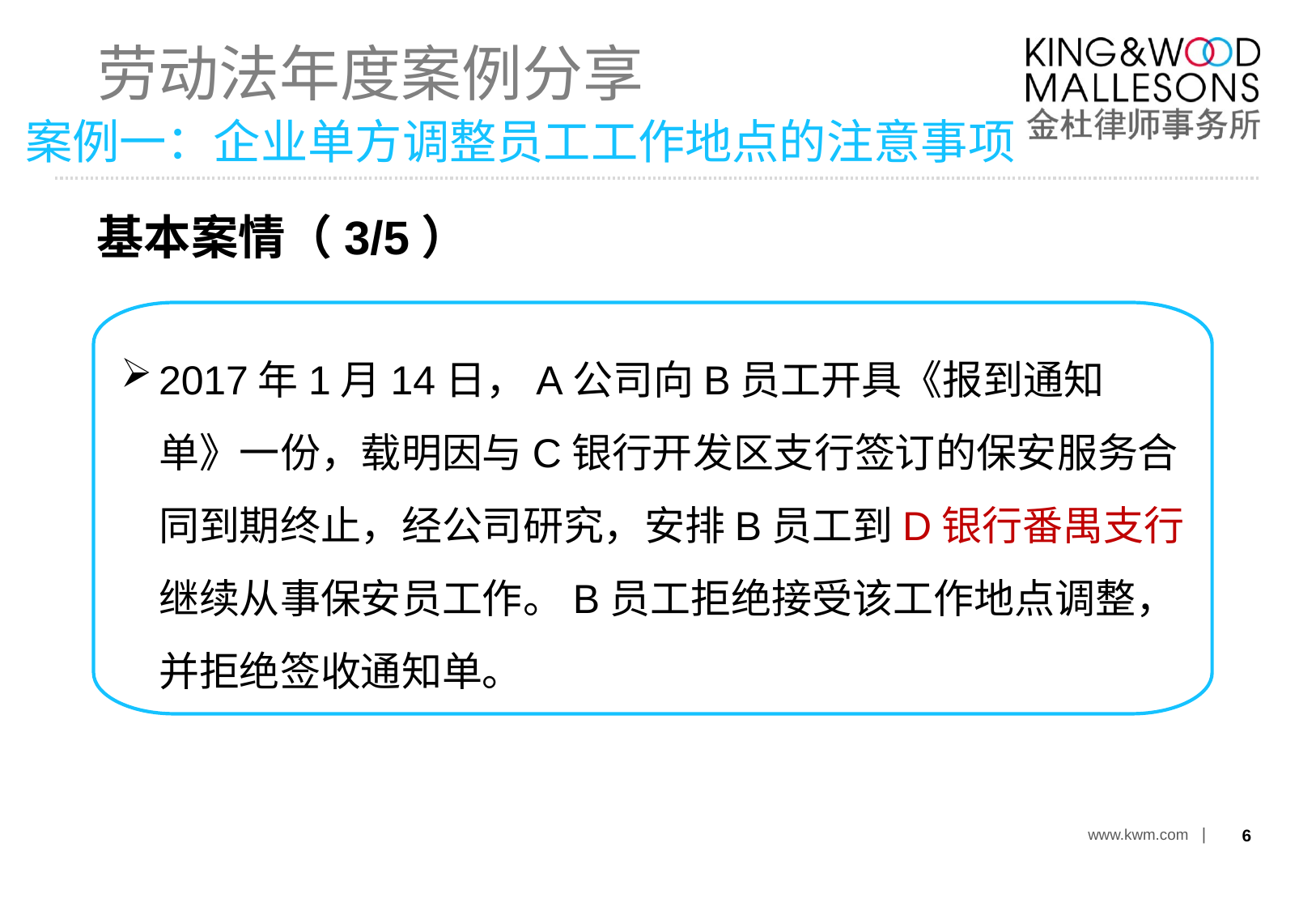

基本案情（3/5）
2017年1月14日，A公司向B员工开具《报到通知单》一份，载明因与C银行开发区支行签订的保安服务合同到期终止，经公司研究，安排B员工到D银行番禺支行继续从事保安员工作。B员工拒绝接受该工作地点调整，并拒绝签收通知单。